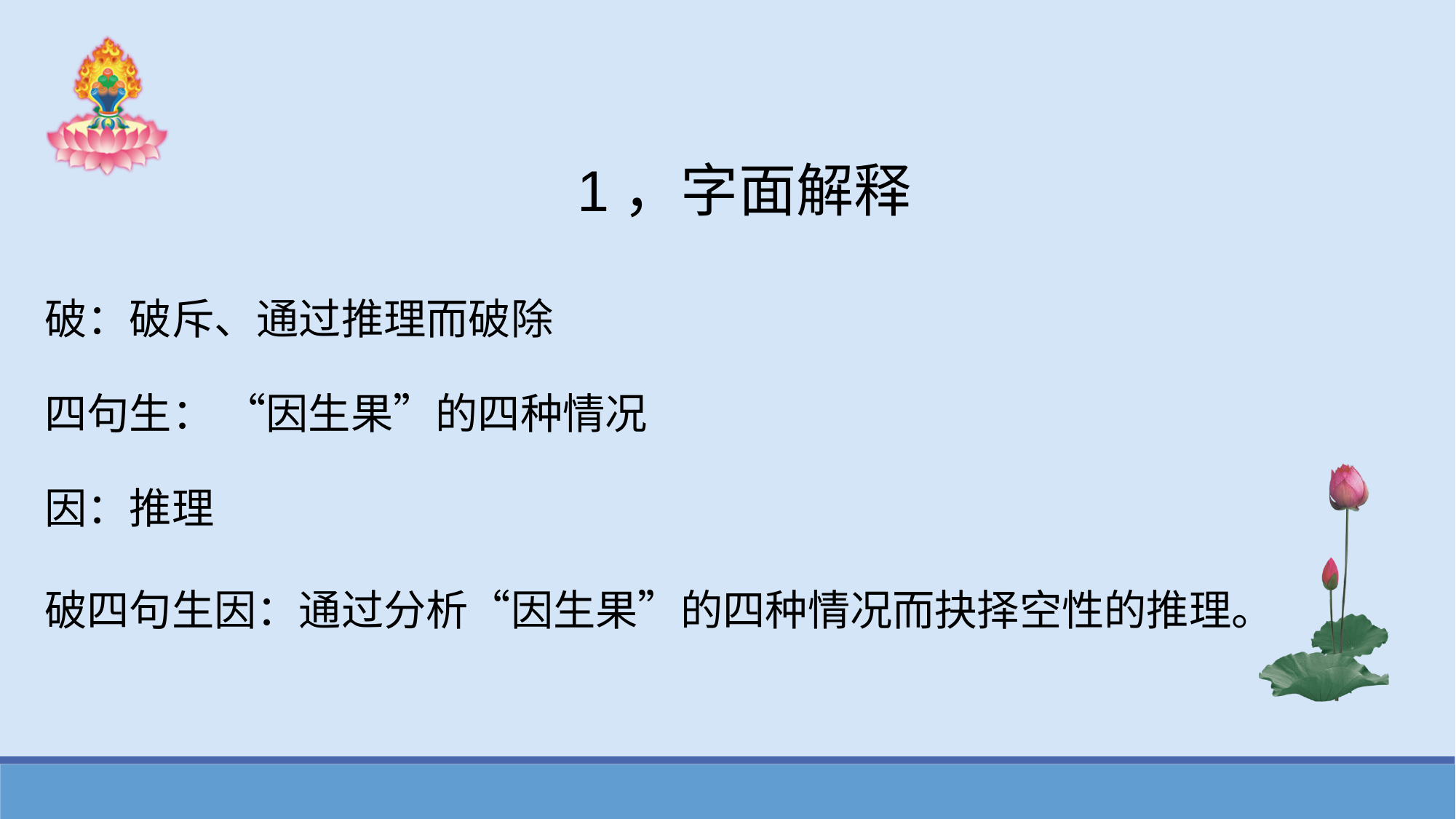

1，字面解释

破：破斥、通过推理而破除

四句生： “因生果”的四种情况

因：推理

破四句生因：通过分析“因生果”的四种情况而抉择空性的推理。